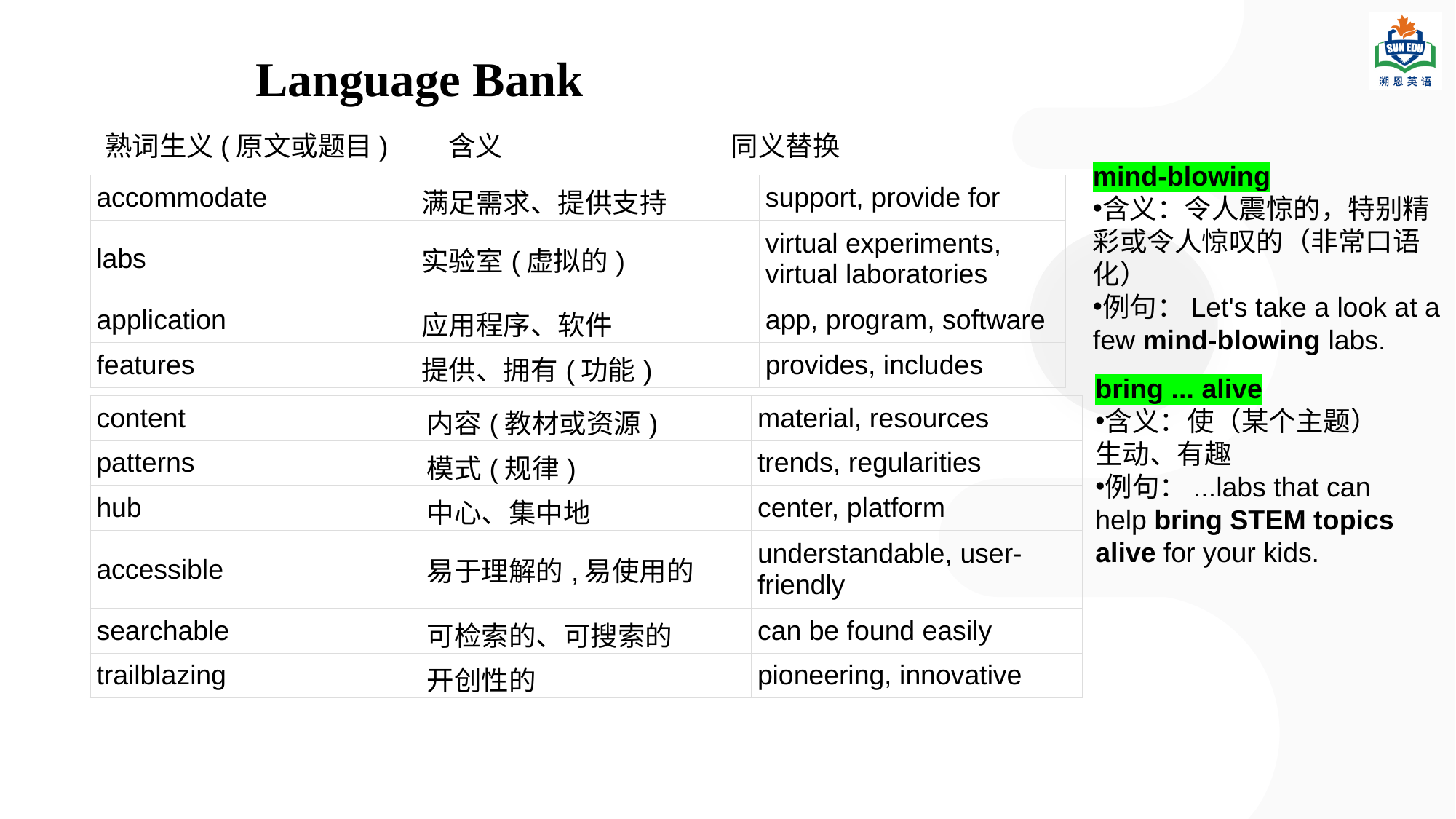

Language Bank

熟词生义(原文或题目)       含义                                     同义替换
mind-blowing
含义：令人震惊的，特别精彩或令人惊叹的（非常口语化）
例句：Let's take a look at a few mind-blowing labs.
| accommodate | 满足需求、提供支持 | support, provide for |
| --- | --- | --- |
| labs | 实验室(虚拟的) | virtual experiments, virtual laboratories |
| application | 应用程序、软件 | app, program, software |
| features | 提供、拥有(功能) | provides, includes |
bring ... alive
含义：使（某个主题）生动、有趣
例句：...labs that can help bring STEM topics alive for your kids.
| content | 内容(教材或资源) | material, resources |
| --- | --- | --- |
| patterns | 模式(规律) | trends, regularities |
| hub | 中心、集中地 | center, platform |
| accessible | 易于理解的,易使用的 | understandable, user-friendly |
| searchable | 可检索的、可搜索的 | can be found easily |
| trailblazing | 开创性的 | pioneering, innovative |